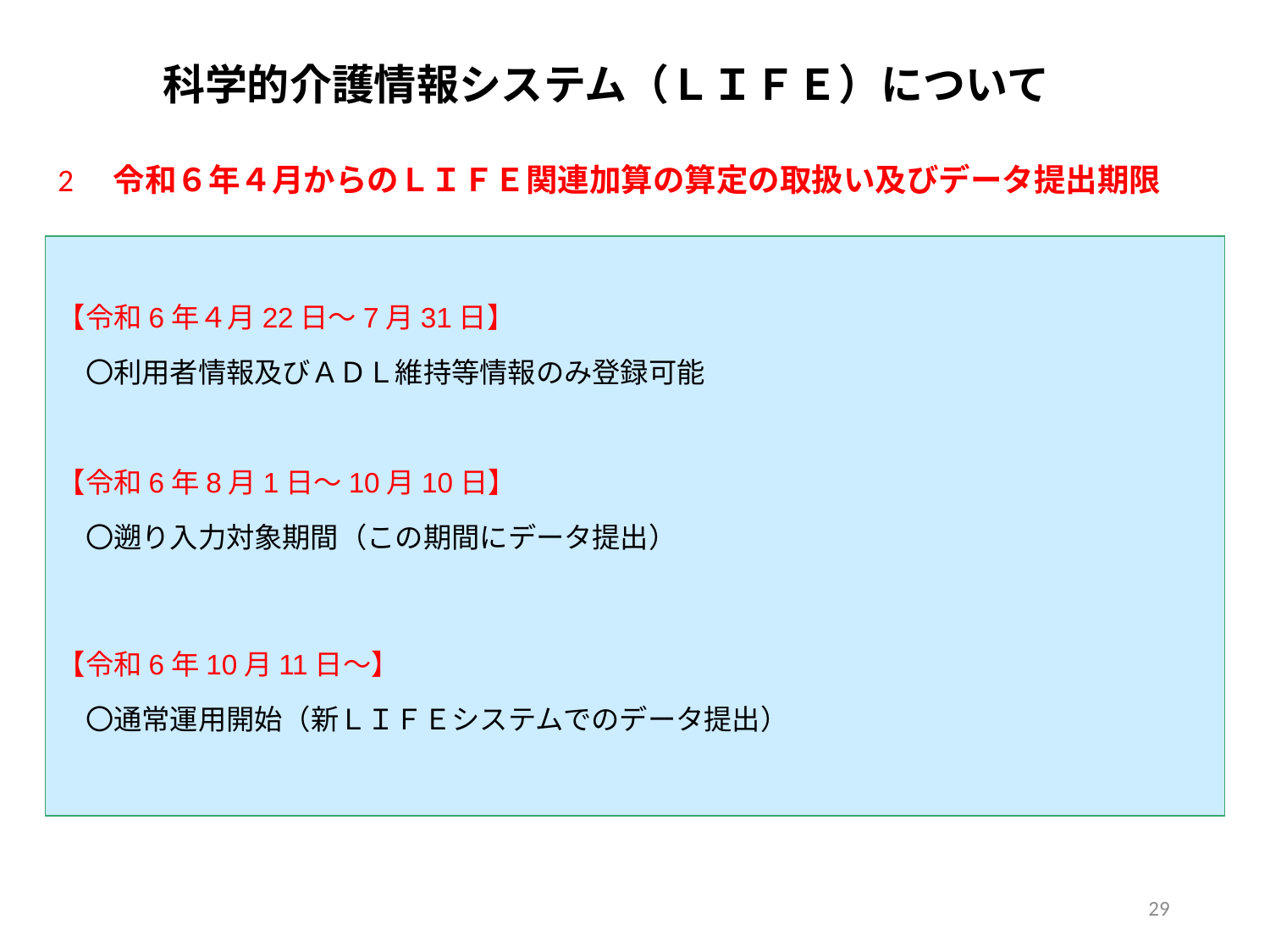

科学的介護情報システム（ＬＩＦＥ）について
2　令和６年４月からのＬＩＦＥ関連加算の算定の取扱い及びデータ提出期限

【令和6年４月22日～7月31日】
　〇利用者情報及びＡＤＬ維持等情報のみ登録可能

【令和6年8月1日～10月10日】
　〇遡り入力対象期間（この期間にデータ提出）

【令和6年10月11日～】
　〇通常運用開始（新ＬＩＦＥシステムでのデータ提出）

29